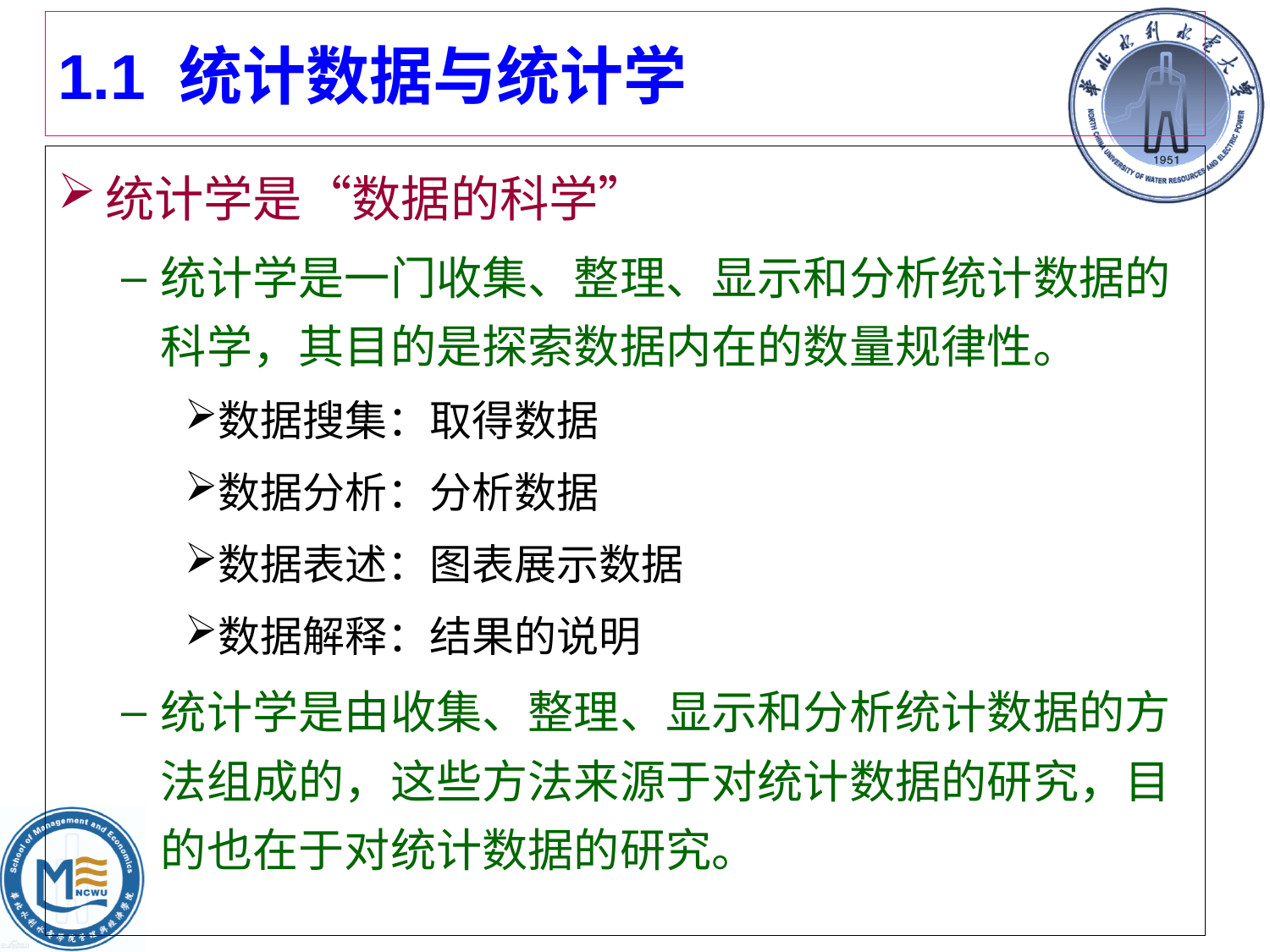

# 1.1 统计数据与统计学
统计学是“数据的科学”
统计学是一门收集、整理、显示和分析统计数据的科学，其目的是探索数据内在的数量规律性。
数据搜集：取得数据
数据分析：分析数据
数据表述：图表展示数据
数据解释：结果的说明
统计学是由收集、整理、显示和分析统计数据的方法组成的，这些方法来源于对统计数据的研究，目的也在于对统计数据的研究。